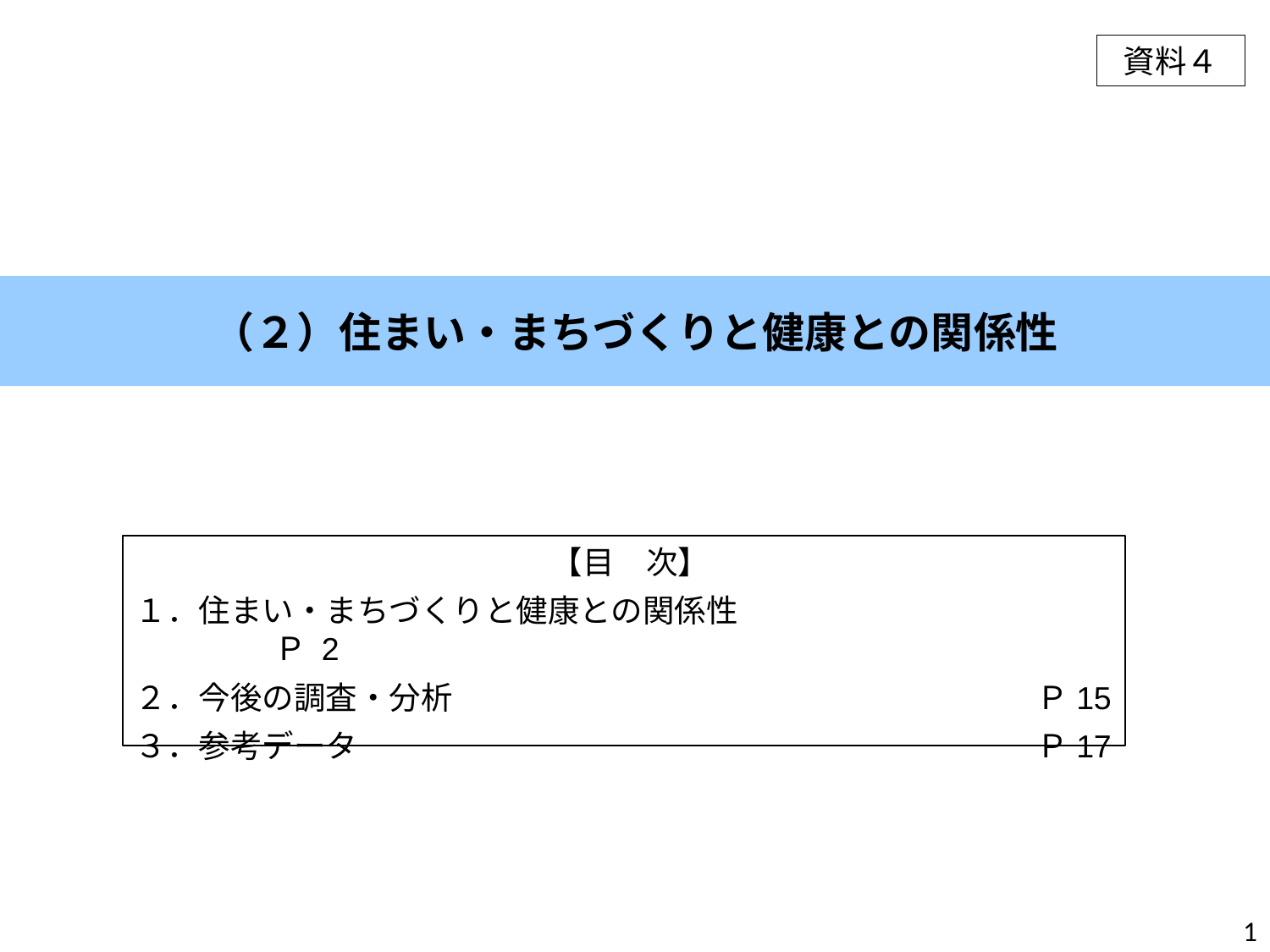

資料４
（２）住まい・まちづくりと健康との関係性
	【目　次】
１．住まい・まちづくりと健康との関係性			　	Ｐ 2
２．今後の調査・分析				　	Ｐ15
３．参考データ					　　	Ｐ17

1